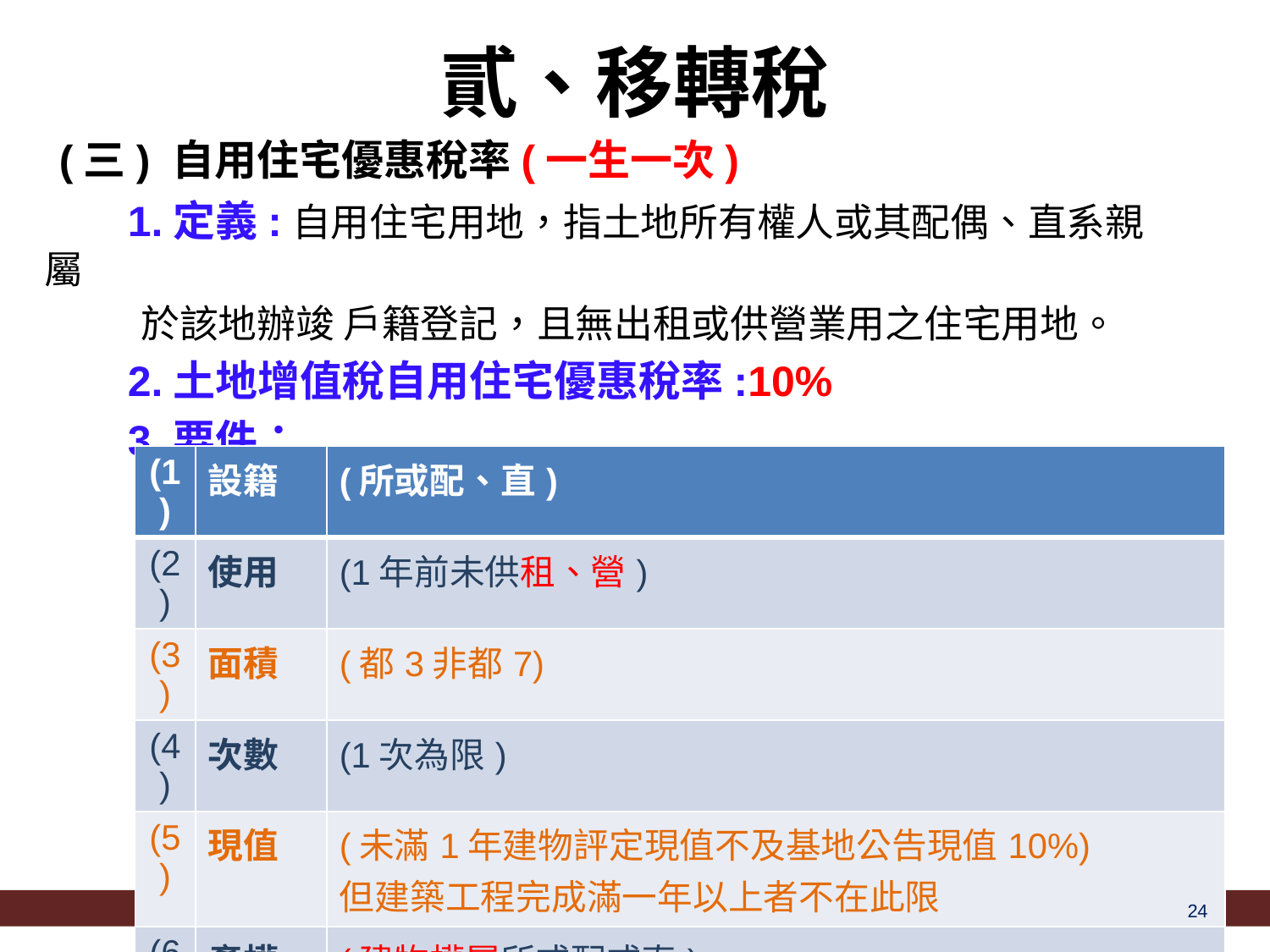

# 貳、移轉稅
 (三) 自用住宅優惠稅率(一生一次)
       1.定義:自用住宅用地，指土地所有權人或其配偶、直系親屬
          於該地辦竣 戶籍登記，且無出租或供營業用之住宅用地。
       2.土地增值稅自用住宅優惠稅率:10%
       3.要件：

| (1) | 設籍 | (所或配、直) |
| --- | --- | --- |
| (2) | 使用 | (1年前未供租、營) |
| (3) | 面積 | (都3非都7) |
| (4) | 次數 | (1次為限) |
| (5) | 現值 | (未滿1年建物評定現值不及基地公告現值10%) 但建築工程完成滿一年以上者不在此限 |
| (6) | 產權 | (建物權屬所或配或直) |
                                 林秀銘
24